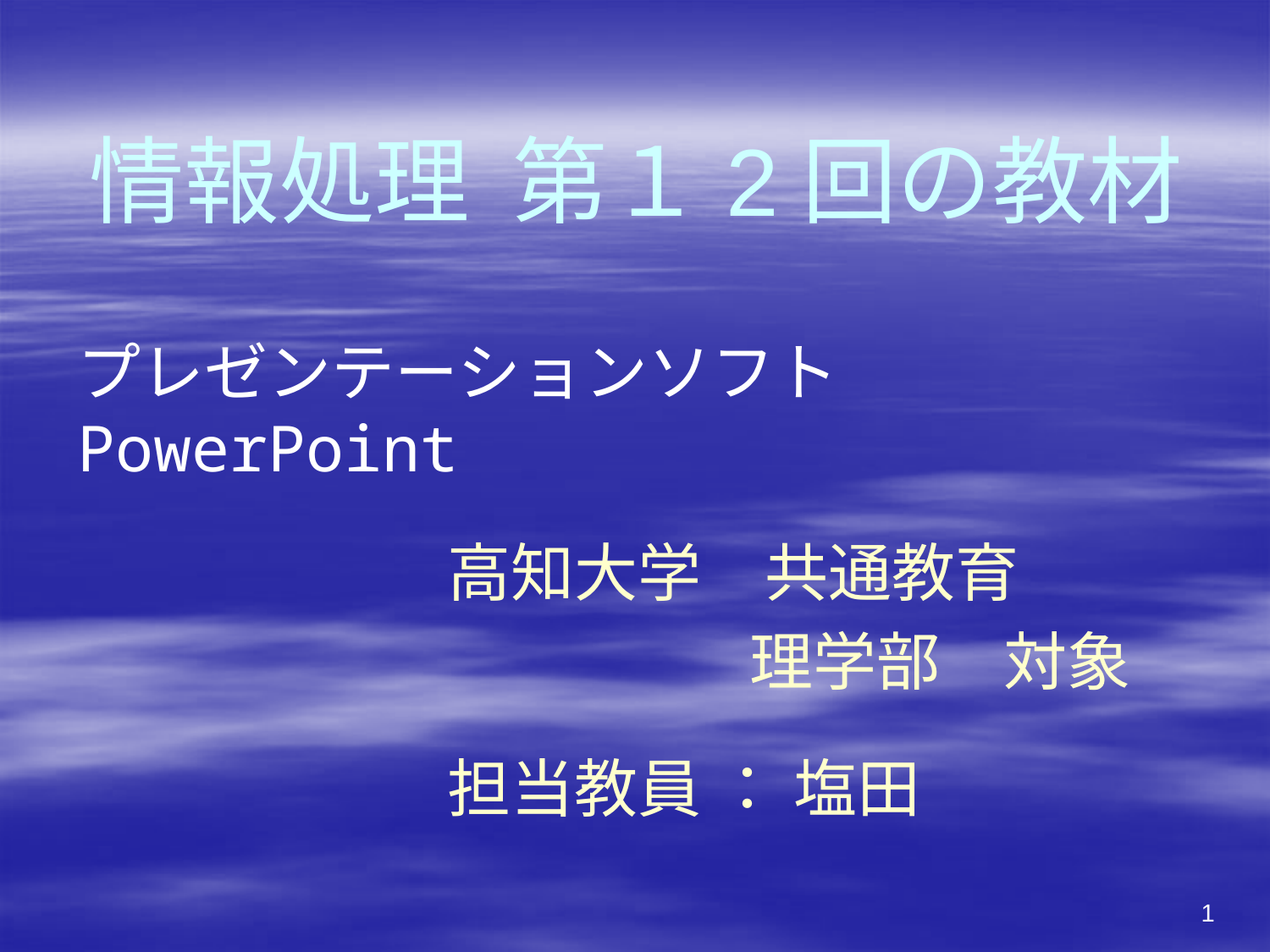

# 情報処理  第１2回の教材
プレゼンテーションソフト PowerPoint
高知大学　共通教育
			理学部　対象
担当教員 ： 塩田
1